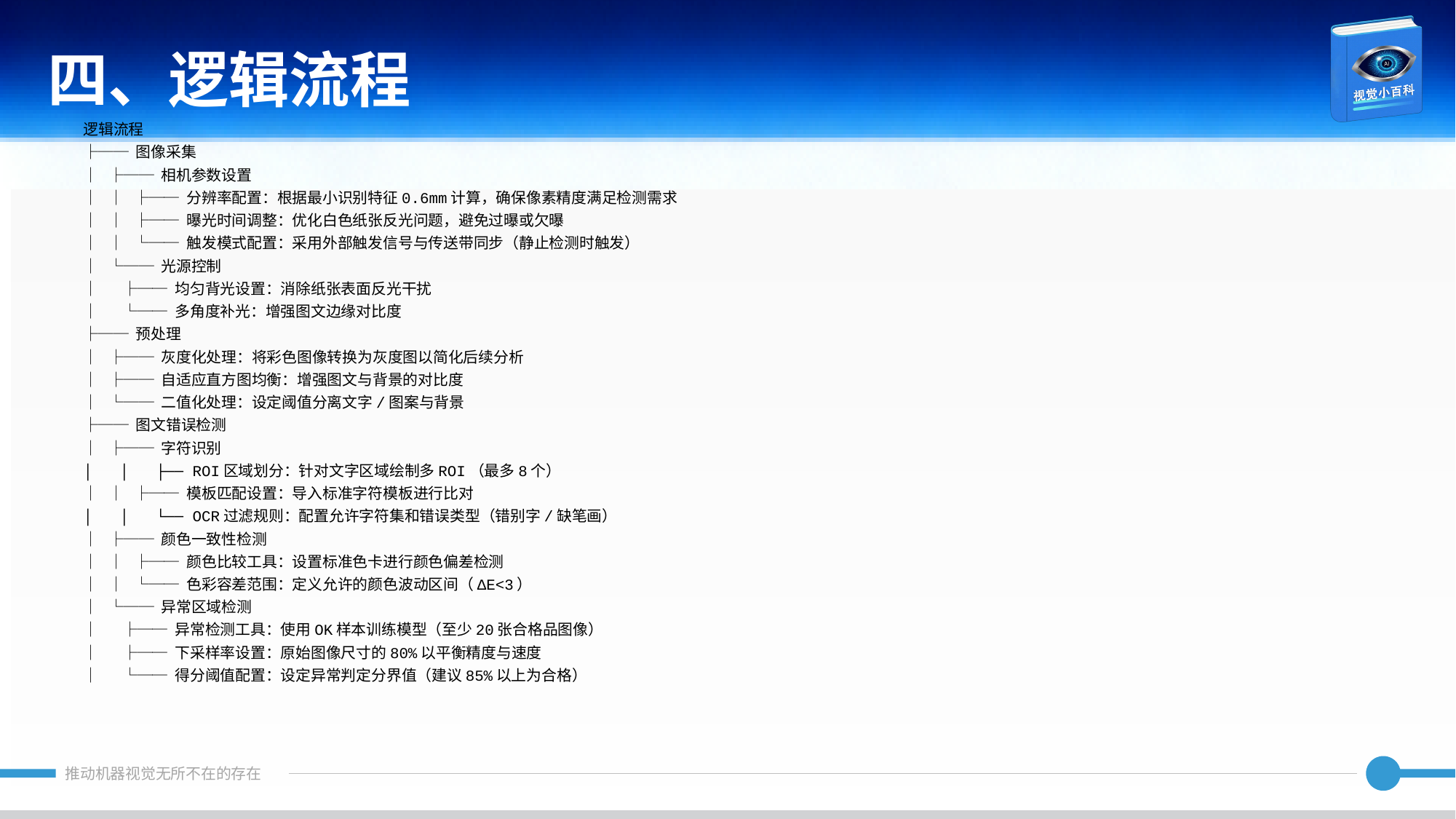

四、逻辑流程

逻辑流程
├── 图像采集
│   ├── 相机参数设置
│   │   ├── 分辨率配置：根据最小识别特征0.6mm计算，确保像素精度满足检测需求
│   │   ├── 曝光时间调整：优化白色纸张反光问题，避免过曝或欠曝
│   │   └── 触发模式配置：采用外部触发信号与传送带同步（静止检测时触发）
│   └── 光源控制
│       ├── 均匀背光设置：消除纸张表面反光干扰
│       └── 多角度补光：增强图文边缘对比度
├── 预处理
│   ├── 灰度化处理：将彩色图像转换为灰度图以简化后续分析
│   ├── 自适应直方图均衡：增强图文与背景的对比度
│   └── 二值化处理：设定阈值分离文字/图案与背景
├── 图文错误检测
│   ├── 字符识别
│   │   ├── ROI区域划分：针对文字区域绘制多ROI（最多8个）
│   │   ├── 模板匹配设置：导入标准字符模板进行比对
│   │   └── OCR过滤规则：配置允许字符集和错误类型（错别字/缺笔画）
│   ├── 颜色一致性检测
│   │   ├── 颜色比较工具：设置标准色卡进行颜色偏差检测
│   │   └── 色彩容差范围：定义允许的颜色波动区间（ΔE<3）
│   └── 异常区域检测
│       ├── 异常检测工具：使用OK样本训练模型（至少20张合格品图像）
│       ├── 下采样率设置：原始图像尺寸的80%以平衡精度与速度
│       └── 得分阈值配置：设定异常判定分界值（建议85%以上为合格）
8